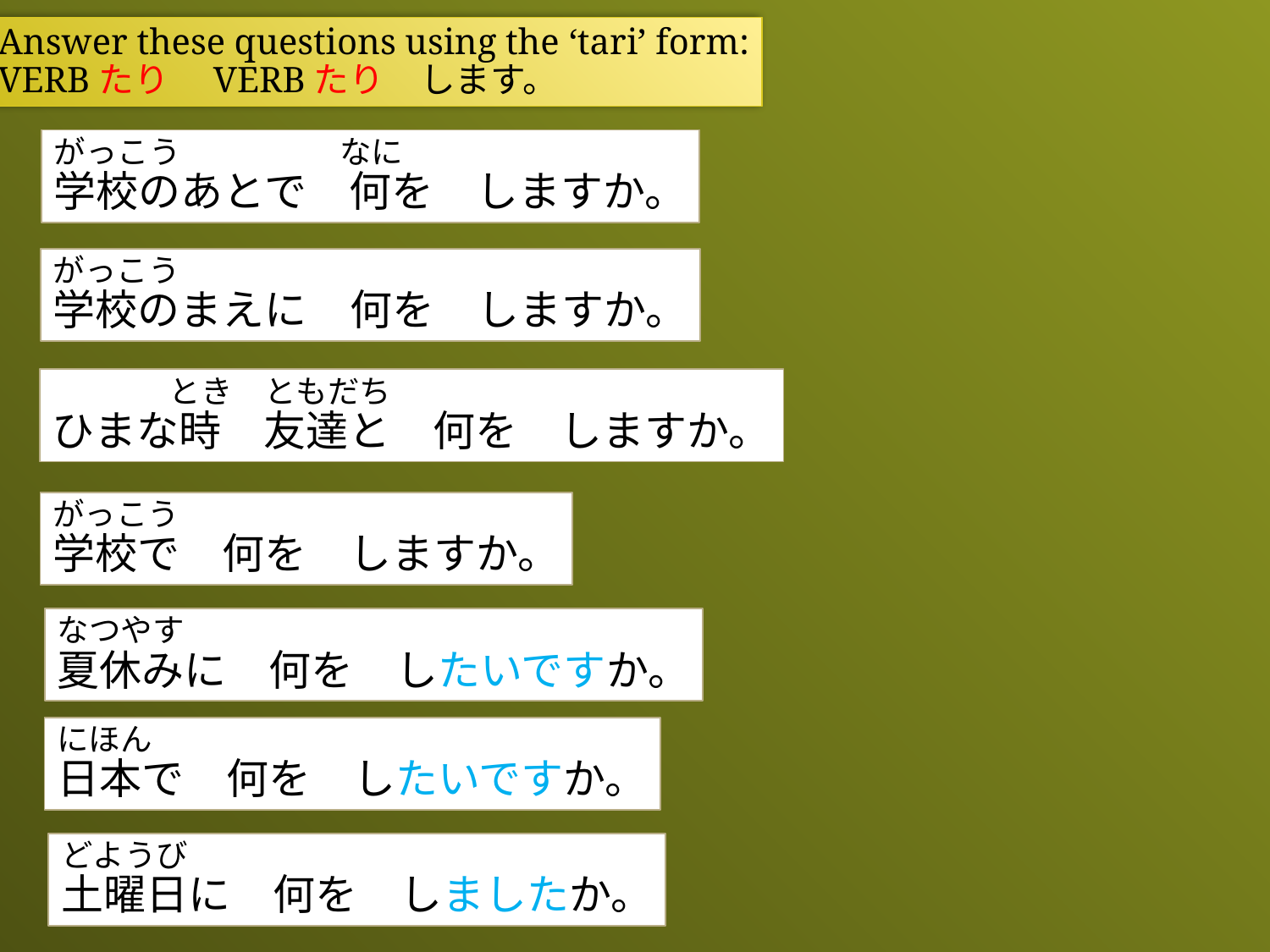

Answer these questions using the ‘tari’ form:
VERBたり　VERBたり　します。
がっこう　　　　　なに
学校のあとで　何を　しますか。
がっこう
学校のまえに　何を　しますか。
　　　   とき　ともだち
ひまな時　友達と　何を　しますか。
がっこう
学校で　何を　しますか。
なつやす
夏休みに　何を　したいですか。
にほん
日本で　何を　したいですか。
どようび
土曜日に　何を　しましたか。